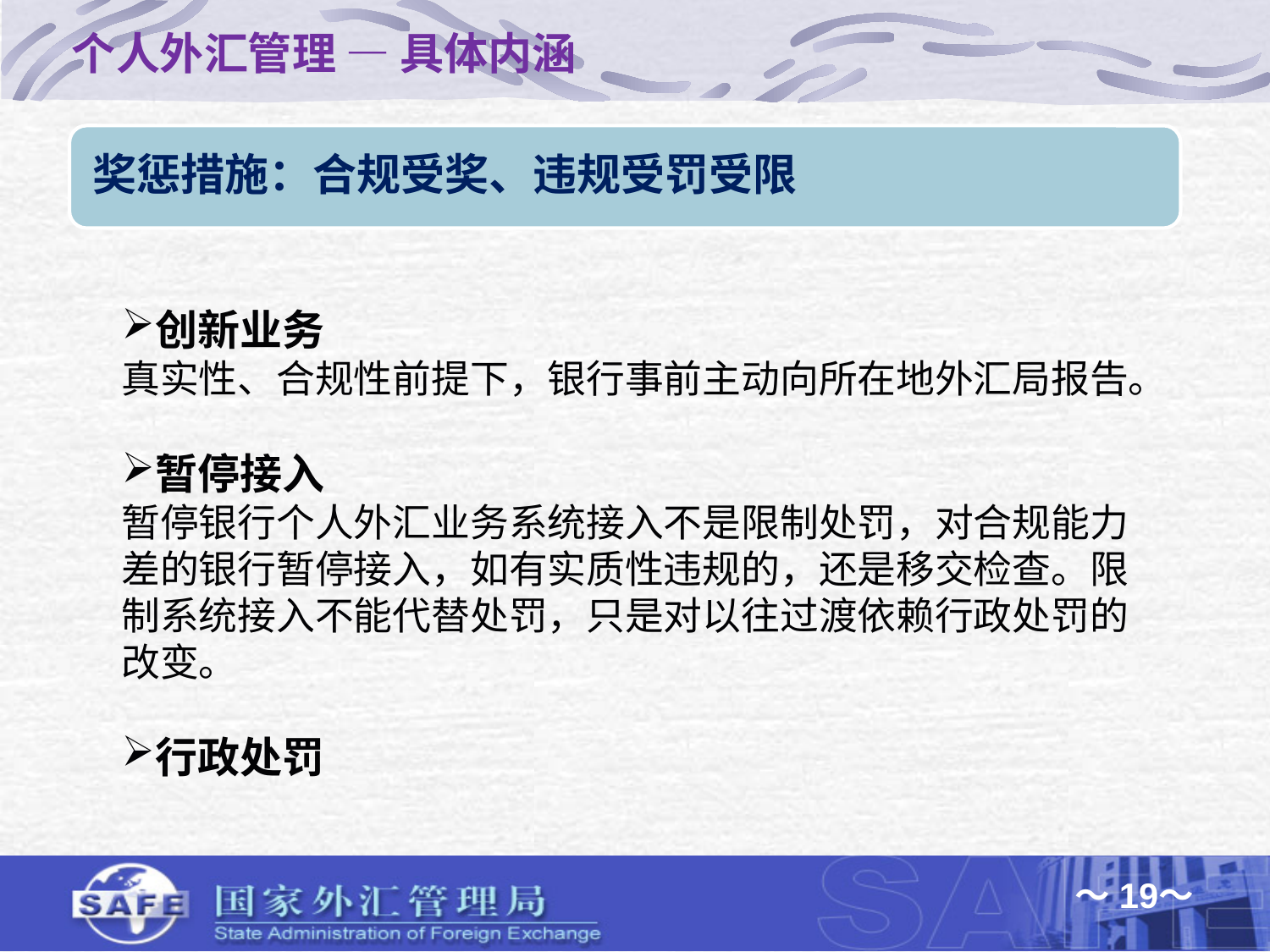

个人外汇管理 — 具体内涵
奖惩措施：合规受奖、违规受罚受限

创新业务
真实性、合规性前提下，银行事前主动向所在地外汇局报告。

暂停接入
暂停银行个人外汇业务系统接入不是限制处罚，对合规能力
差的银行暂停接入，如有实质性违规的，还是移交检查。限
制系统接入不能代替处罚，只是对以往过渡依赖行政处罚的
改变。

行政处罚
～19～